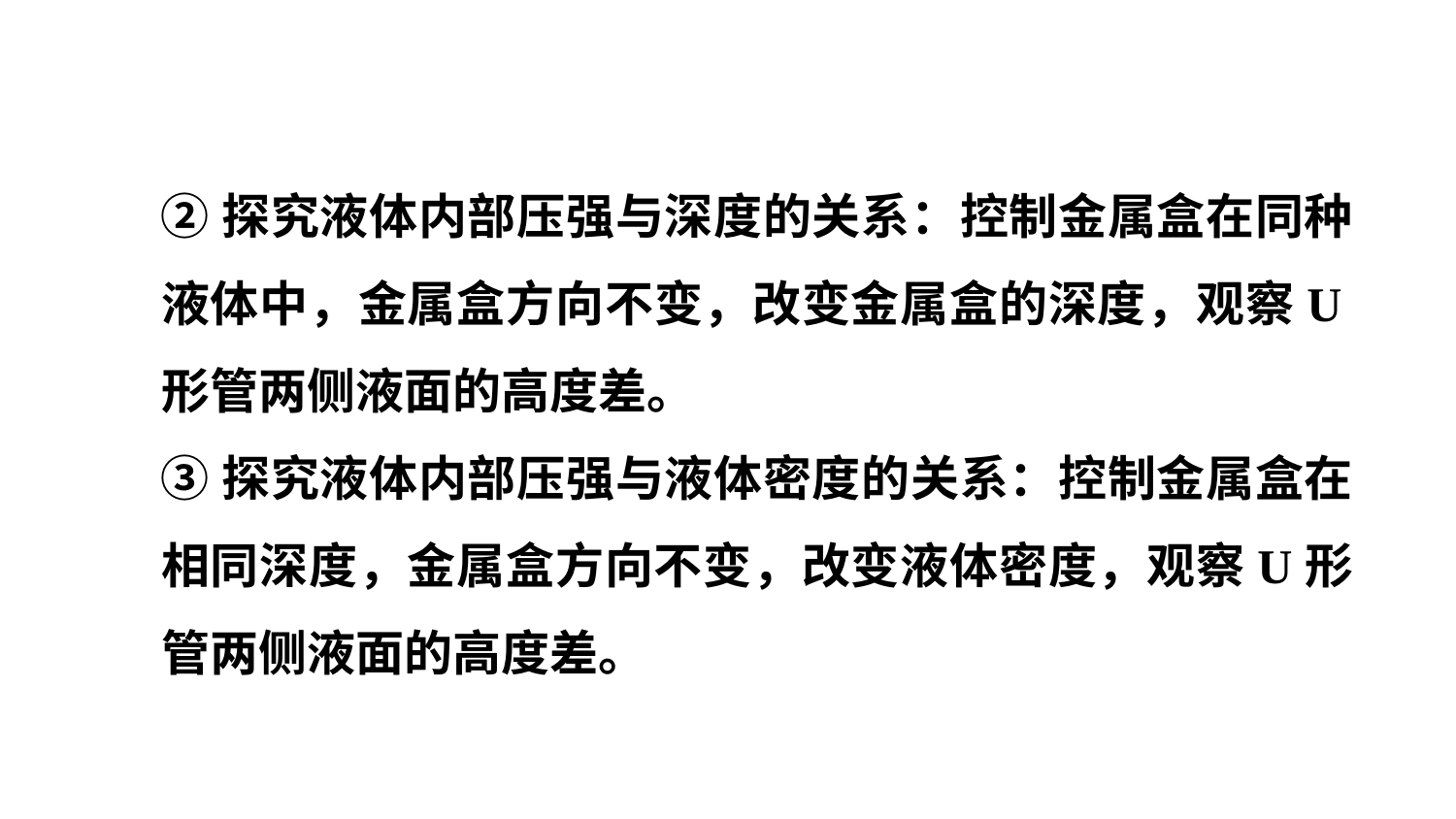

②探究液体内部压强与深度的关系：控制金属盒在同种液体中，金属盒方向不变，改变金属盒的深度，观察U形管两侧液面的高度差。
③探究液体内部压强与液体密度的关系：控制金属盒在相同深度，金属盒方向不变，改变液体密度，观察U形管两侧液面的高度差。